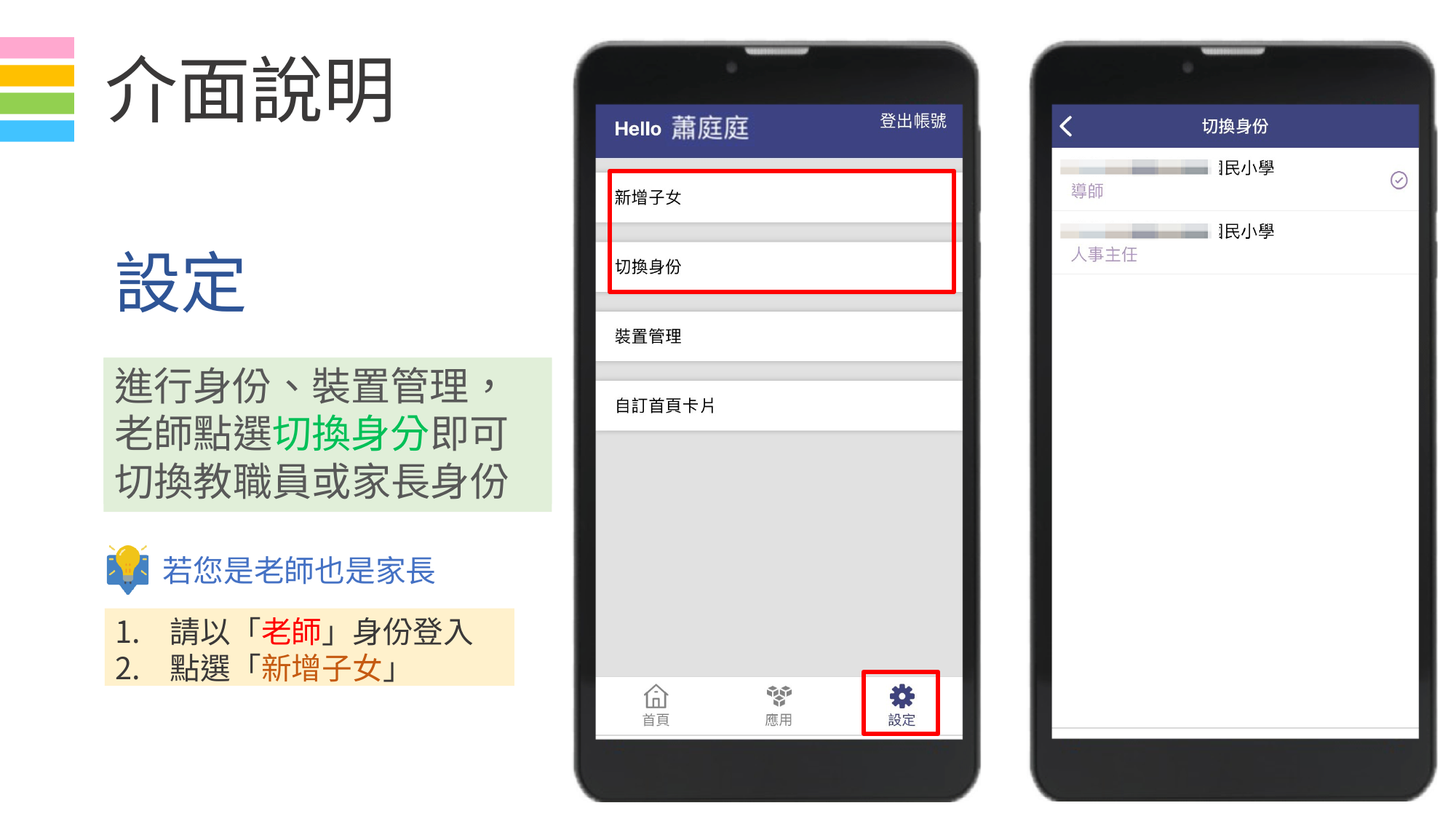

# 介面說明

設定

進行身份、裝置管理，
老師點選切換身分即可
切換教職員或家長身份

若您是老師也是家長
請以「老師」身份登入
點選「新增子女」